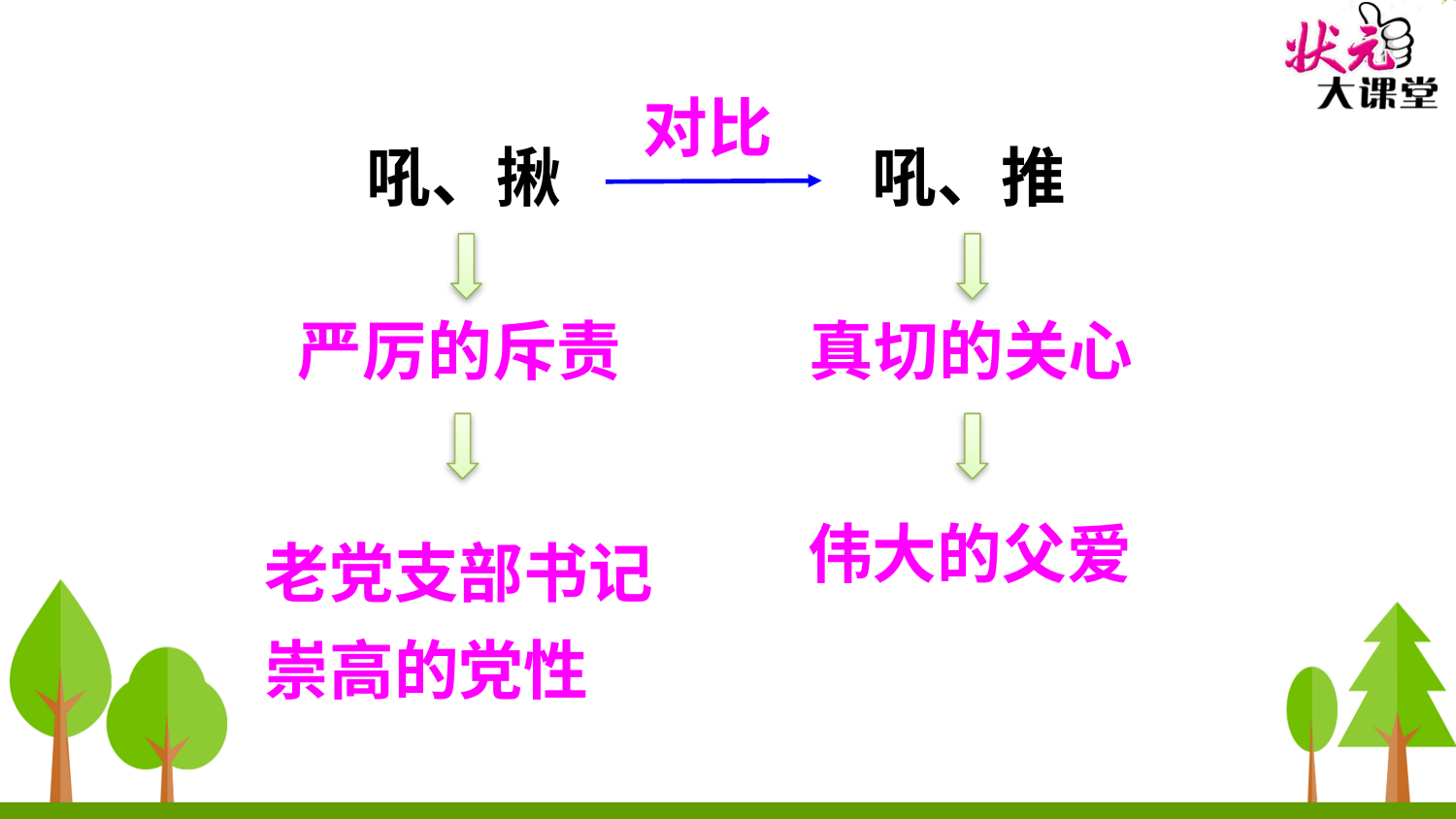

对比
吼、揪
吼、推
状元成才路
状元成才路
状元成才路
状元成才路
状元成才路
状元成才路
状元成才路
状元成才路
状元成才路
状元成才路

状元成才路
状元成才路
状元成才路
状元成才路
状元成才路
状元成才路
状元成才路
状元成才路
状元成才路
状元成才路
状元成才路
状元成才路
状元成才路
状元成才路
状元成才路
严厉的斥责
真切的关心
状元成才路
状元成才路
状元成才路
状元成才路
状元成才路
状元成才路
状元成才路
状元成才路
状元成才路
状元成才路
状元成才路
状元成才路
状元成才路
状元成才路
状元成才路
状元成才路
状元成才路
状元成才路
状元成才路
状元成才路
状元成才路
状元成才路
状元成才路
状元成才路
状元成才路
状元成才路
状元成才路
状元成才路

状元成才路
状元成才路
状元成才路
状元成才路
状元成才路
状元成才路
状元成才路
状元成才路
状元成才路
状元成才路
状元成才路
状元成才路
状元成才路
状元成才路
状元成才路
状元成才路
状元成才路
状元成才路
状元成才路
老党支部书记崇高的党性
伟大的父爱
状元成才路
状元成才路
状元成才路
状元成才路
状元成才路
状元成才路
状元成才路
状元成才路
状元成才路
状元成才路
状元成才路
状元成才路
状元成才路
状元成才路
状元成才路
状元成才路
状元成才路
状元成才路
状元成才路
状元成才路
状元成才路
状元成才路
状元成才路
状元成才路
状元成才路
状元成才路
状元成才路
状元成才路